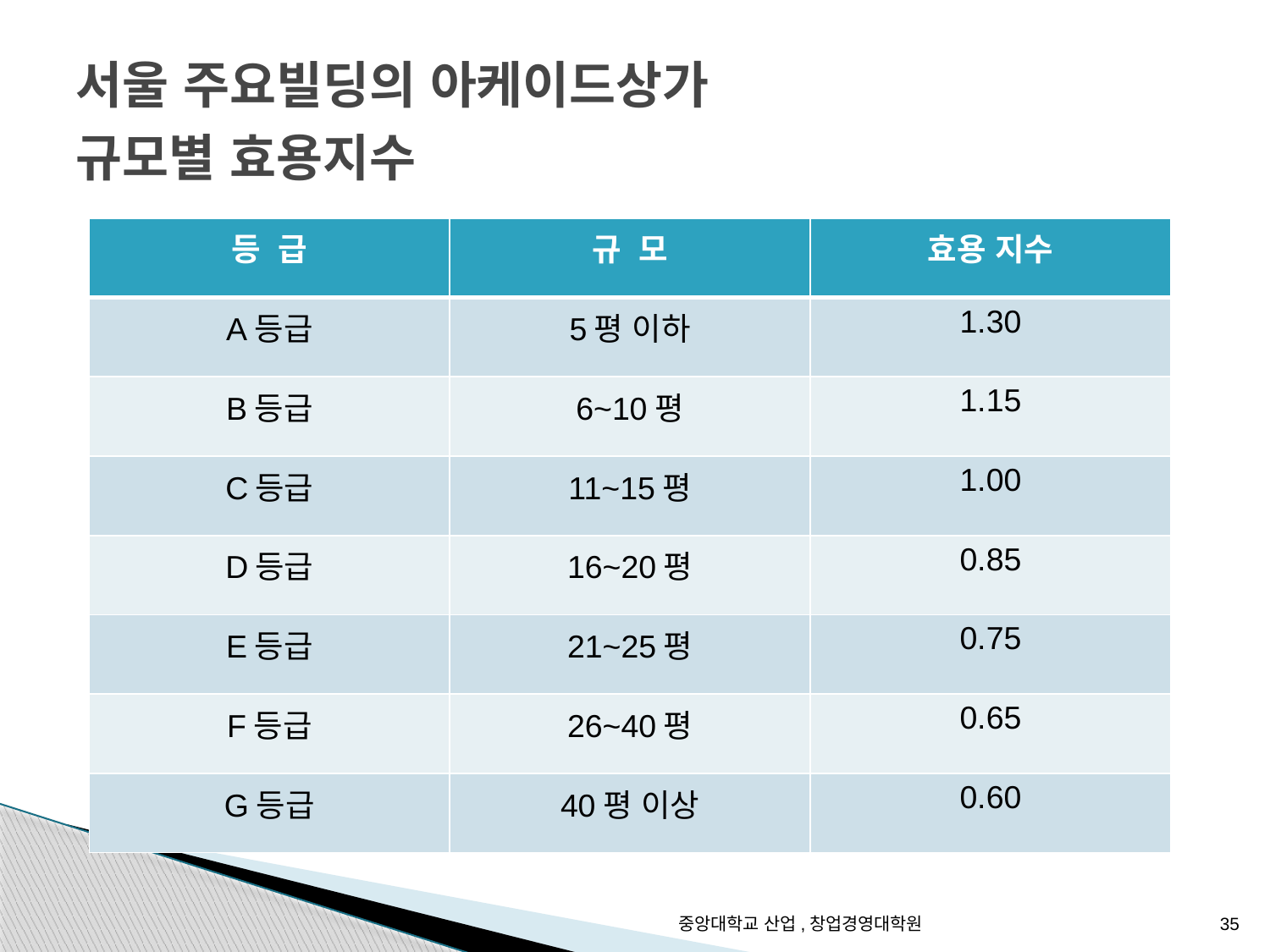

# 서울 주요빌딩의 아케이드상가 규모별 효용지수
| 등 급 | 규 모 | 효용 지수 |
| --- | --- | --- |
| A등급 | 5평 이하 | 1.30 |
| B등급 | 6~10평 | 1.15 |
| C등급 | 11~15평 | 1.00 |
| D등급 | 16~20평 | 0.85 |
| E등급 | 21~25평 | 0.75 |
| F등급 | 26~40평 | 0.65 |
| G등급 | 40평 이상 | 0.60 |
중앙대학교 산업,창업경영대학원
35